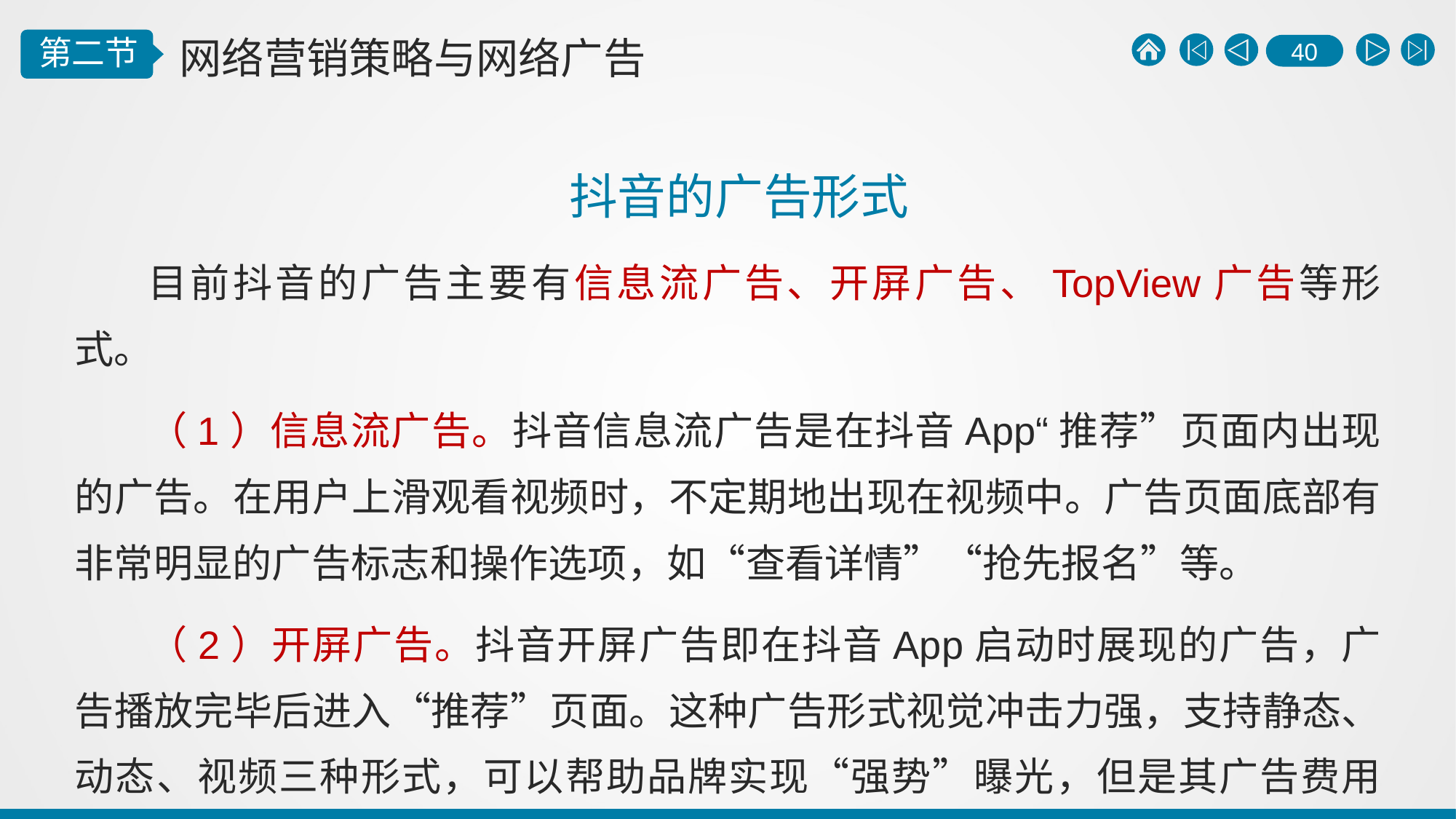

抖音的广告形式
目前抖音的广告主要有信息流广告、开屏广告、TopView广告等形式。
（1）信息流广告。抖音信息流广告是在抖音App“推荐”页面内出现的广告。在用户上滑观看视频时，不定期地出现在视频中。广告页面底部有非常明显的广告标志和操作选项，如“查看详情”“抢先报名”等。
（2）开屏广告。抖音开屏广告即在抖音App启动时展现的广告，广告播放完毕后进入“推荐”页面。这种广告形式视觉冲击力强，支持静态、动态、视频三种形式，可以帮助品牌实现“强势”曝光，但是其广告费用高。